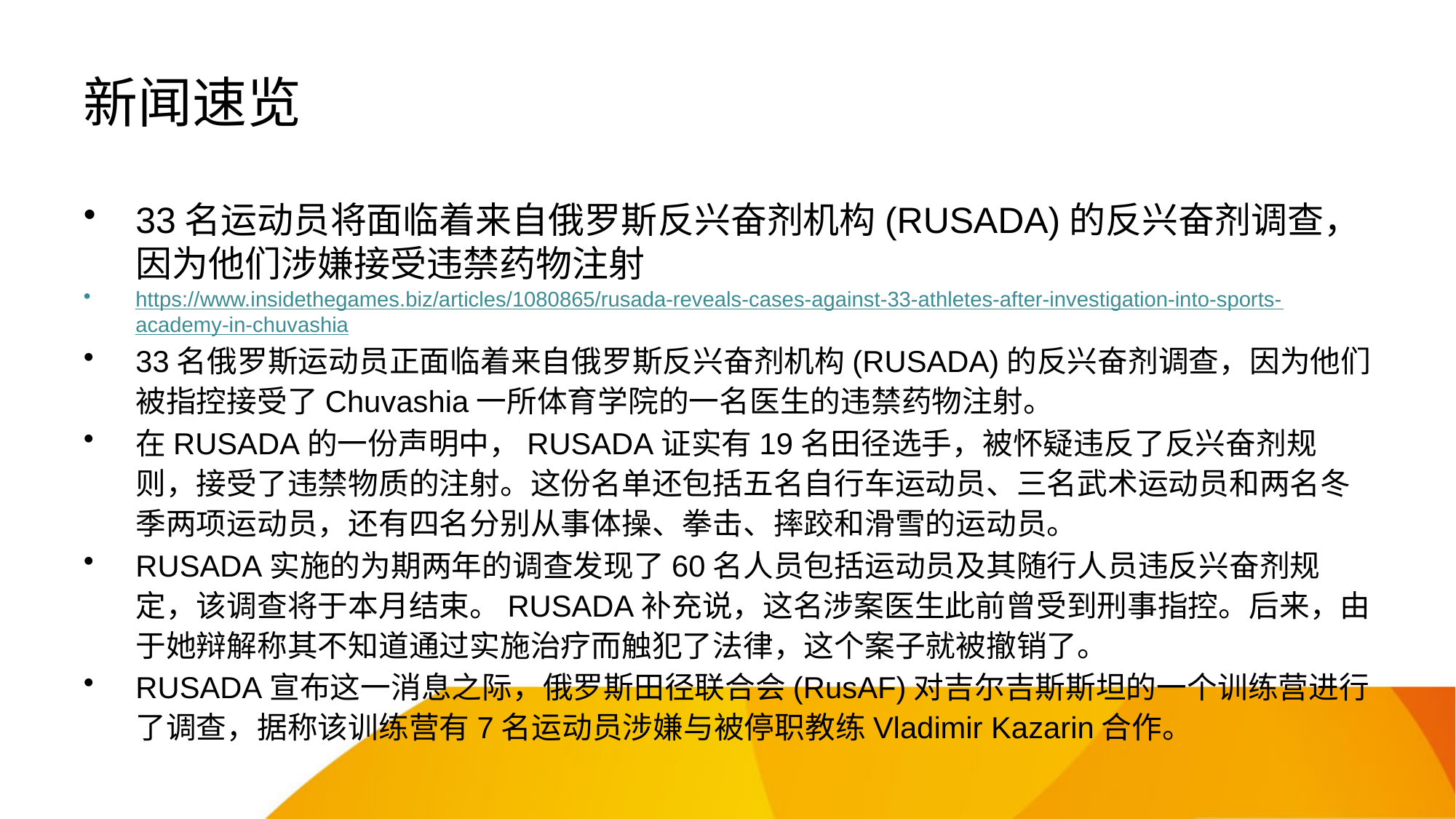

# 新闻速览
33名运动员将面临着来自俄罗斯反兴奋剂机构(RUSADA)的反兴奋剂调查，因为他们涉嫌接受违禁药物注射
https://www.insidethegames.biz/articles/1080865/rusada-reveals-cases-against-33-athletes-after-investigation-into-sports-academy-in-chuvashia
33名俄罗斯运动员正面临着来自俄罗斯反兴奋剂机构(RUSADA)的反兴奋剂调查，因为他们被指控接受了Chuvashia一所体育学院的一名医生的违禁药物注射。
在RUSADA的一份声明中，RUSADA证实有19名田径选手，被怀疑违反了反兴奋剂规则，接受了违禁物质的注射。这份名单还包括五名自行车运动员、三名武术运动员和两名冬季两项运动员，还有四名分别从事体操、拳击、摔跤和滑雪的运动员。
RUSADA实施的为期两年的调查发现了60名人员包括运动员及其随行人员违反兴奋剂规定，该调查将于本月结束。RUSADA补充说，这名涉案医生此前曾受到刑事指控。后来，由于她辩解称其不知道通过实施治疗而触犯了法律，这个案子就被撤销了。
RUSADA宣布这一消息之际，俄罗斯田径联合会(RusAF)对吉尔吉斯斯坦的一个训练营进行了调查，据称该训练营有7名运动员涉嫌与被停职教练Vladimir Kazarin合作。